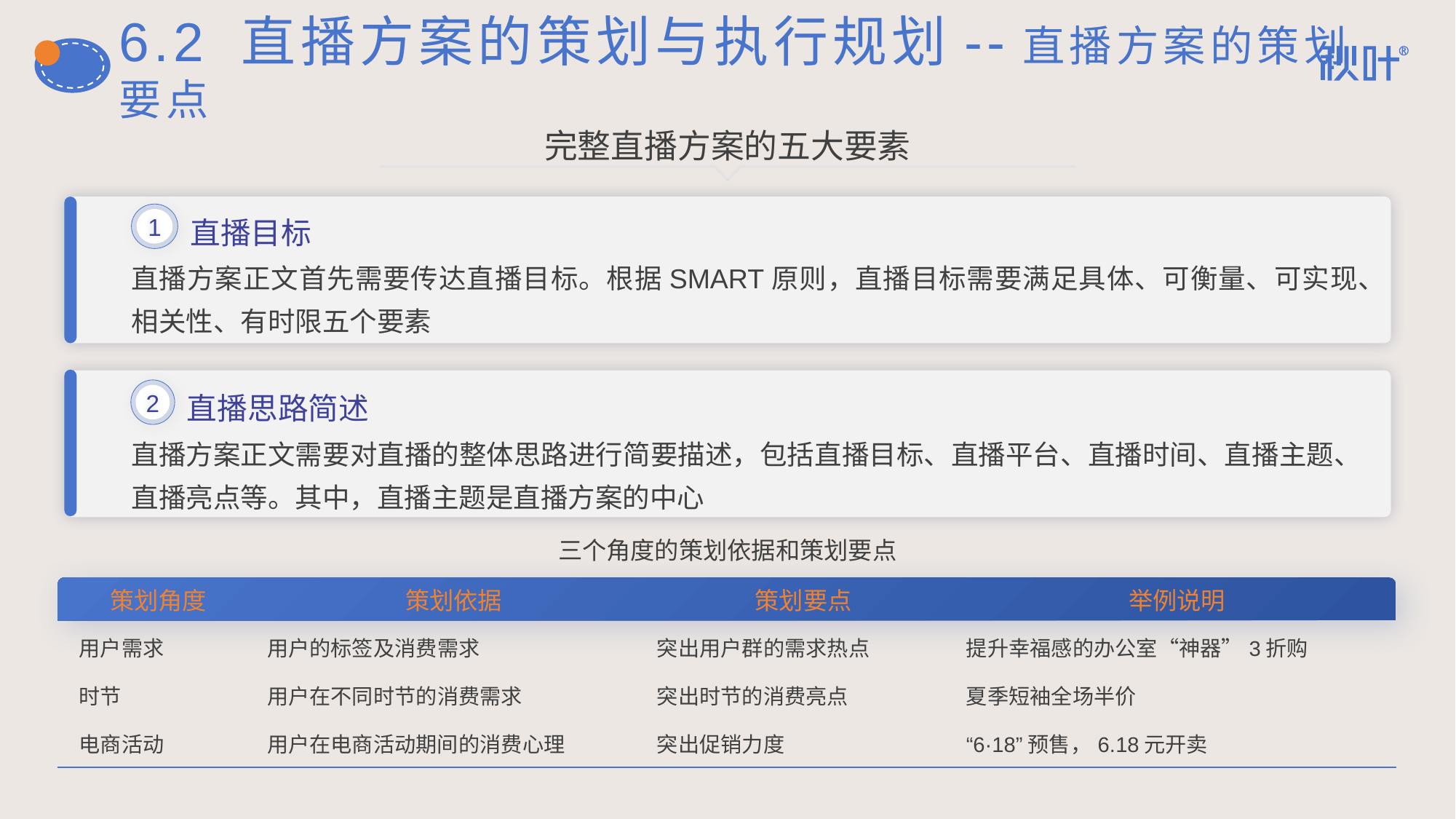

# 6.2 直播方案的策划与执行规划--直播方案的策划要点
完整直播方案的五大要素

直播目标

1

直播方案正文首先需要传达直播目标。根据SMART原则，直播目标需要满足具体、可衡量、可实现、相关性、有时限五个要素

直播思路简述

2

直播方案正文需要对直播的整体思路进行简要描述，包括直播目标、直播平台、直播时间、直播主题、直播亮点等。其中，直播主题是直播方案的中心
三个角度的策划依据和策划要点
| 策划角度 | 策划依据 | 策划要点 | 举例说明 |
| --- | --- | --- | --- |
| 用户需求 | 用户的标签及消费需求 | 突出用户群的需求热点 | 提升幸福感的办公室“神器”3折购 |
| 时节 | 用户在不同时节的消费需求 | 突出时节的消费亮点 | 夏季短袖全场半价 |
| 电商活动 | 用户在电商活动期间的消费心理 | 突出促销力度 | “6·18”预售，6.18元开卖 |